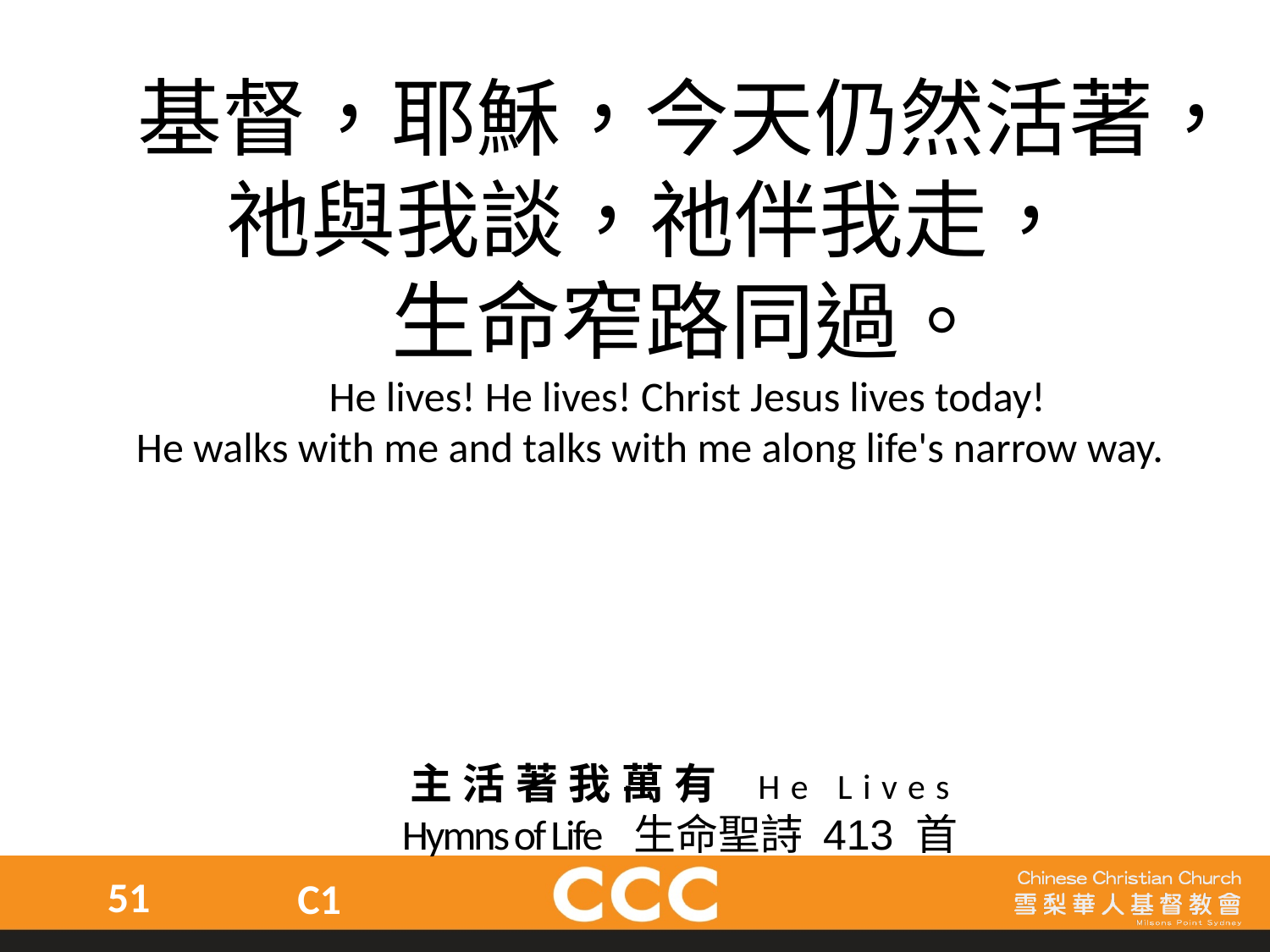

基督，耶穌，今天仍然活著，祂與我談，祂伴我走，
生命窄路同過。
He lives! He lives! Christ Jesus lives today!
He walks with me and talks with me along life's narrow way.
主活著我萬有 He Lives
Hymns of Life   生命聖詩 413 首
51
C1